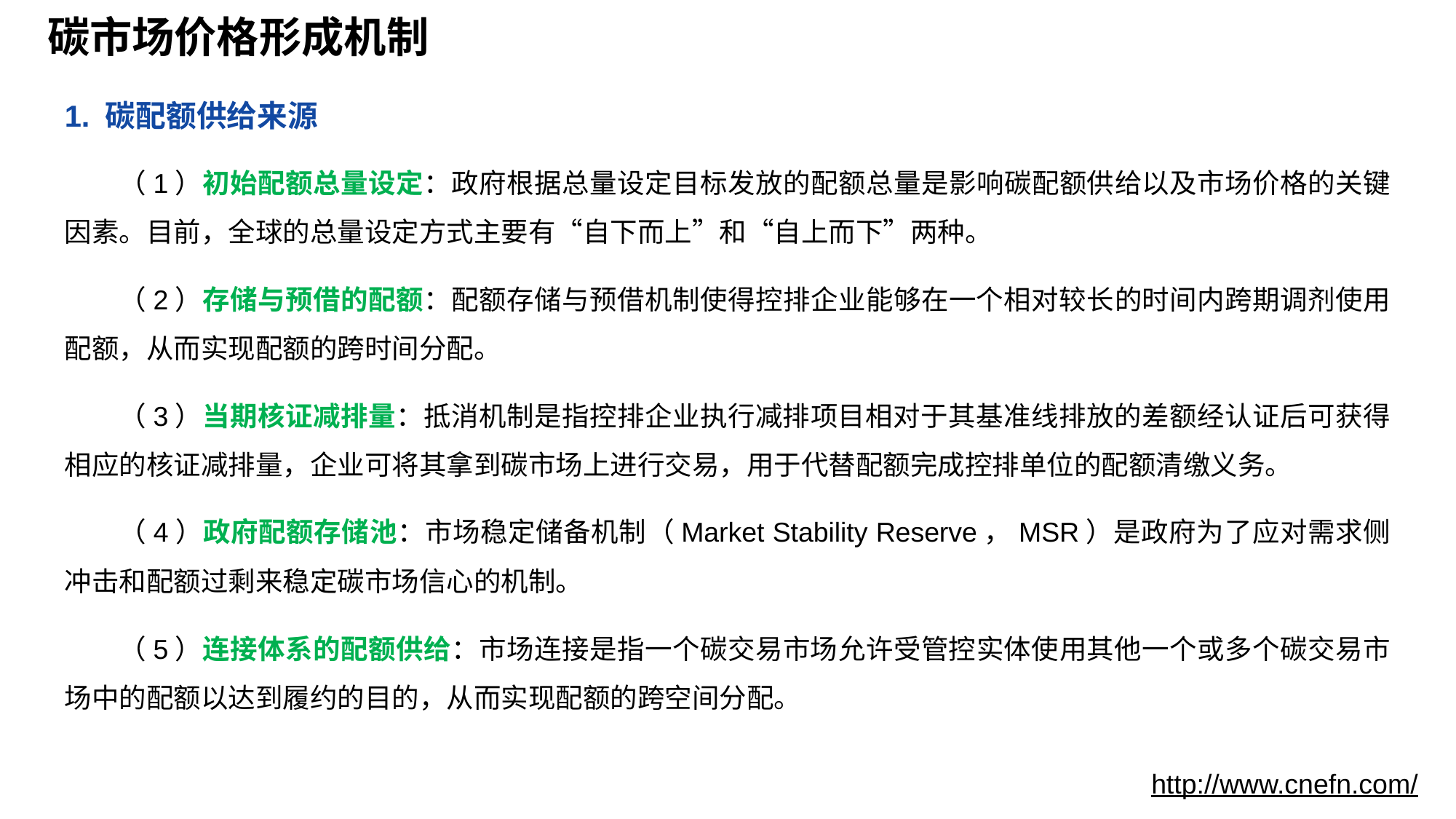

# 碳市场价格形成机制
1. 碳配额供给来源
（1）初始配额总量设定：政府根据总量设定目标发放的配额总量是影响碳配额供给以及市场价格的关键因素。目前，全球的总量设定方式主要有“自下而上”和“自上而下”两种。
（2）存储与预借的配额：配额存储与预借机制使得控排企业能够在一个相对较长的时间内跨期调剂使用配额，从而实现配额的跨时间分配。
（3）当期核证减排量：抵消机制是指控排企业执行减排项目相对于其基准线排放的差额经认证后可获得相应的核证减排量，企业可将其拿到碳市场上进行交易，用于代替配额完成控排单位的配额清缴义务。
（4）政府配额存储池：市场稳定储备机制（Market Stability Reserve，MSR）是政府为了应对需求侧冲击和配额过剩来稳定碳市场信心的机制。
（5）连接体系的配额供给：市场连接是指一个碳交易市场允许受管控实体使用其他一个或多个碳交易市场中的配额以达到履约的目的，从而实现配额的跨空间分配。